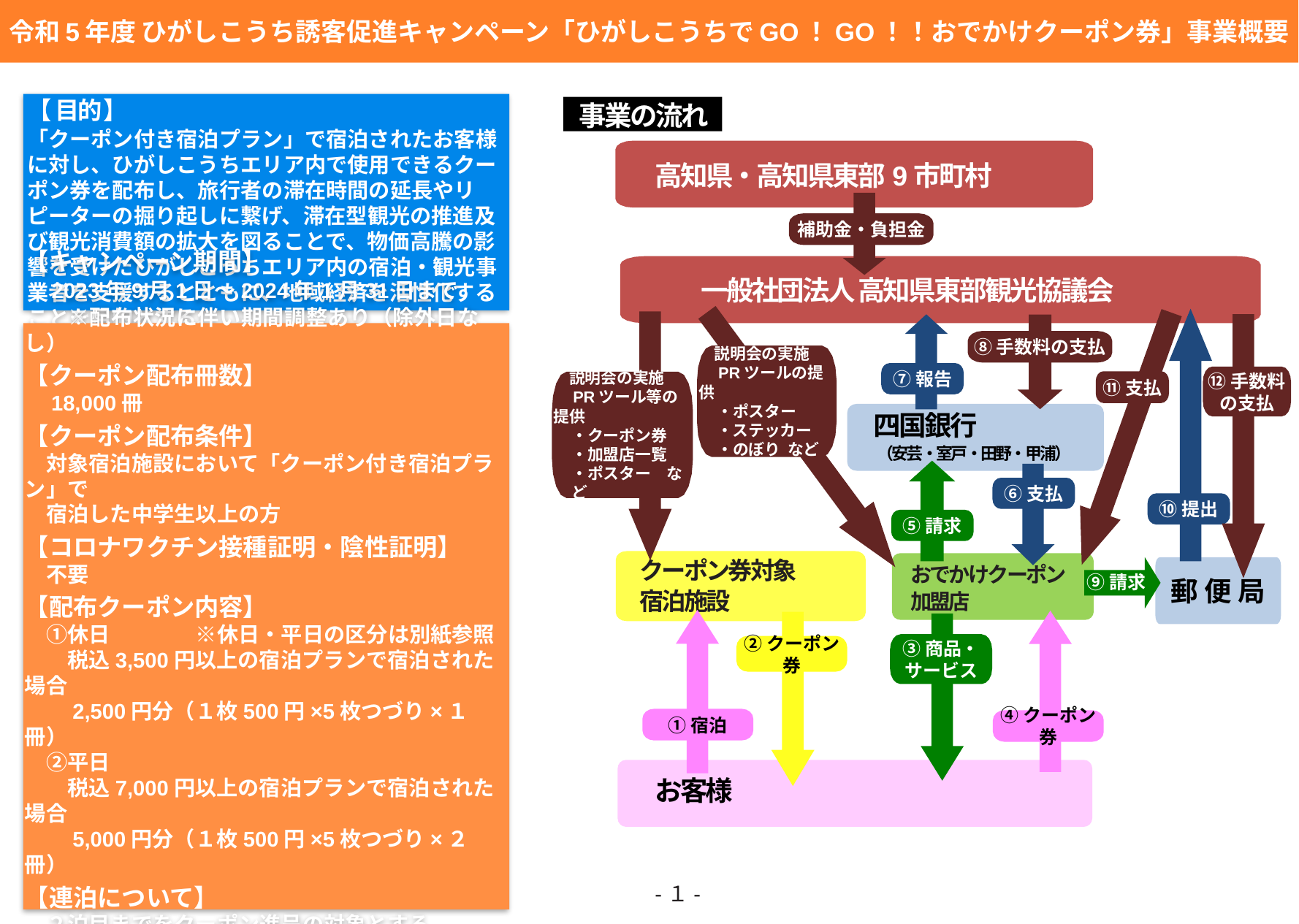

令和５年度　ひがしこうち誘客促進キャンペーン「ひがしこうちでGO！GO！！おでかけクーポン券」
令和5年度 ひがしこうち誘客促進キャンペーン「ひがしこうちでGO！GO！！おでかけクーポン券」事業概要
【 目的 】
「クーポン付き宿泊プラン」で宿泊されたお客様に対し、ひがしこうちエリア内で使用できるクーポン券を配布し、旅行者の滞在時間の延長やリピーターの掘り起しに繋げ、滞在型観光の推進及び観光消費額の拡大を図ることで、物価高騰の影響を受けたひがしこうちエリア内の宿泊・観光事業者を支援するとともに、地域経済を活性化することを目的とする。
事業の流れ

高知県・高知県東部9市町村

補助金・負担金

一般社団法人 高知県東部観光協議会

【キャンペーン期間】
　2023年9月1日～2024年1月31日まで
　　※配布状況に伴い期間調整あり（除外日なし）

【クーポン配布冊数】
　18,000冊

【クーポン配布条件】
　対象宿泊施設において「クーポン付き宿泊プラン」で
　宿泊した中学生以上の方

【コロナワクチン接種証明・陰性証明】
　不要

【配布クーポン内容】
　①休日　　　　※休日・平日の区分は別紙参照
　　税込3,500円以上の宿泊プランで宿泊された場合
　　2,500円分（１枚500円×5枚つづり×１冊）
　②平日
　　税込7,000円以上の宿泊プランで宿泊された場合
　　5,000円分（１枚500円×5枚つづり×２冊）

【連泊について】
　２泊目までをクーポン進呈の対象とする
（例：金曜のみ宿泊…2冊　金土曜に宿泊…3冊）
⑧手数料の支払

　説明会の実施
　PRツールの提供
・ポスター
・ステッカー
・のぼり  など
⑦報告
⑫手数料の支払
⑪支払
　説明会の実施
　PRツール等の提供
・クーポン券
・加盟店一覧
・ポスター　など

四国銀行
（安芸・室戸・田野・甲浦）

⑥支払
⑩提出
ご注意ください
⑤請求

クーポン券対象
宿泊施設
郵 便 局
おでかけクーポン
加盟店
⑨請求

③商品・
サービス
②クーポン券
➀宿泊
④クーポン券

お客様
-１-